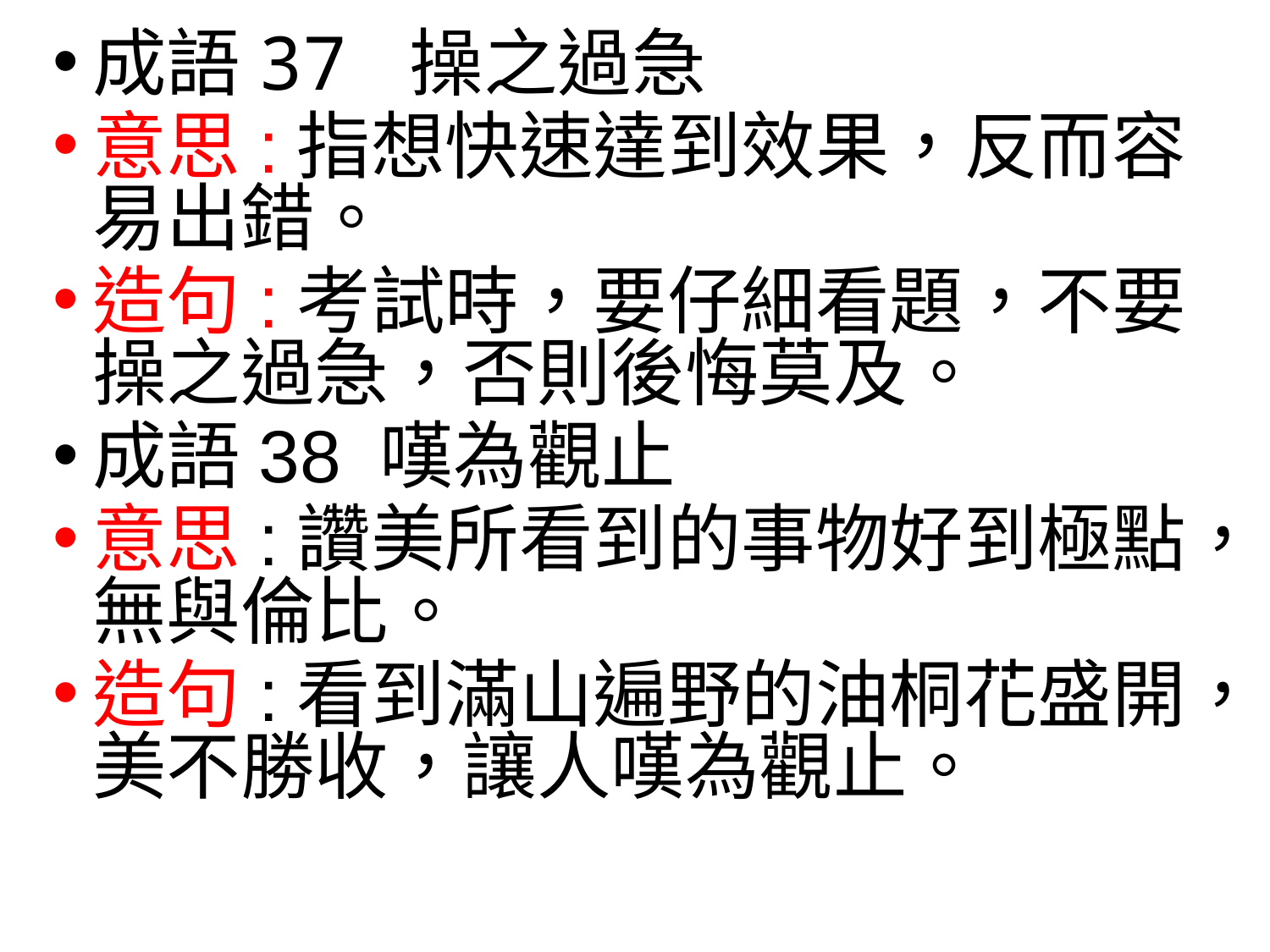

成語37 操之過急
意思:指想快速達到效果，反而容易出錯。
造句:考試時，要仔細看題，不要操之過急，否則後悔莫及。
成語38 嘆為觀止
意思:讚美所看到的事物好到極點，無與倫比。
造句:看到滿山遍野的油桐花盛開，美不勝收，讓人嘆為觀止。